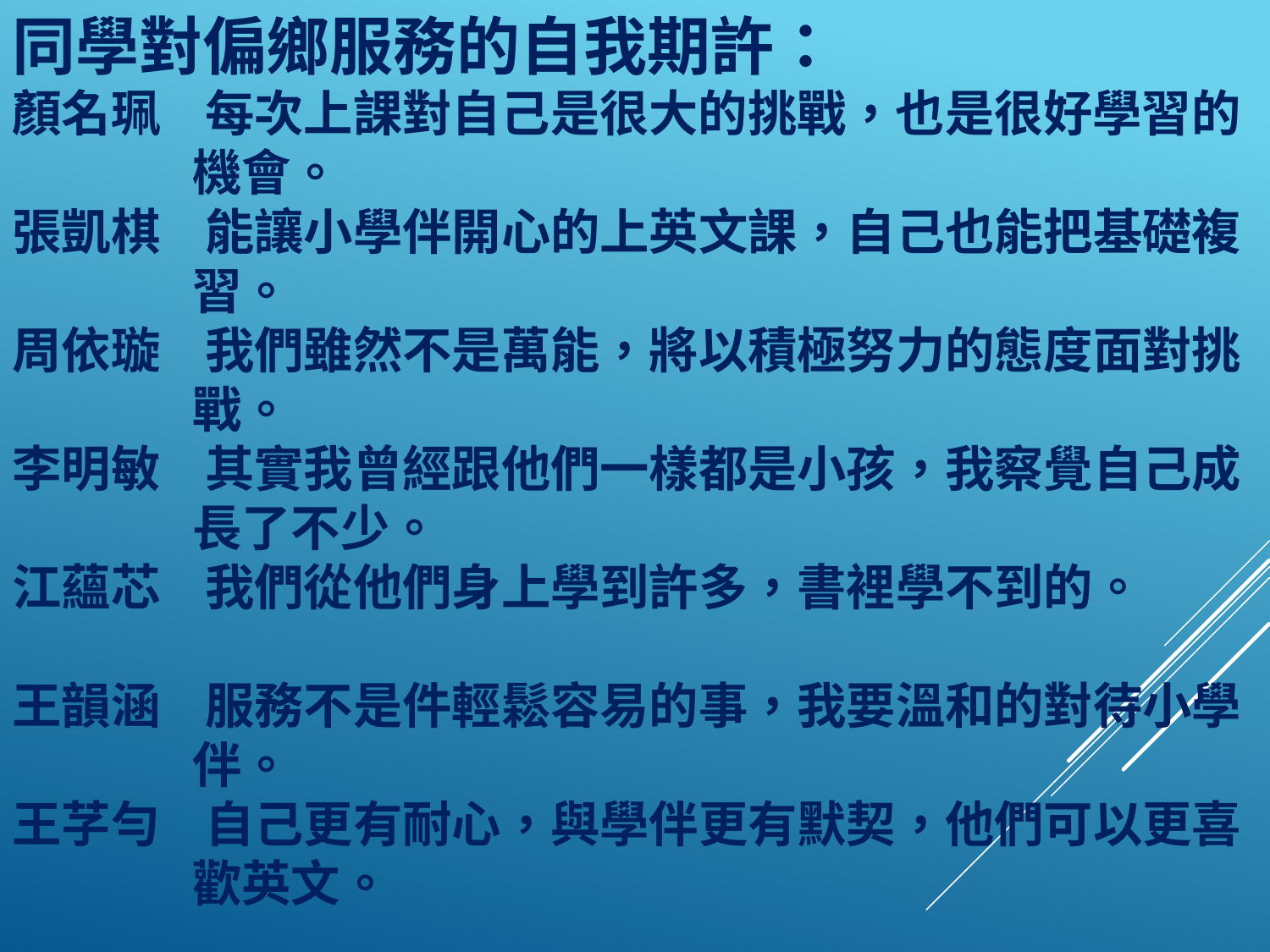

同學對偏鄉服務的自我期許：
顏名珮    每次上課對自己是很大的挑戰，也是很好學習的
               機會。
張凱棋    能讓小學伴開心的上英文課，自己也能把基礎複
               習。
周依璇    我們雖然不是萬能，將以積極努力的態度面對挑
               戰。
李明敏    其實我曾經跟他們一樣都是小孩，我察覺自己成
               長了不少。
江蘊芯    我們從他們身上學到許多，書裡學不到的。

王韻涵    服務不是件輕鬆容易的事，我要溫和的對待小學
               伴。
王芓勻    自己更有耐心，與學伴更有默契，他們可以更喜
               歡英文。